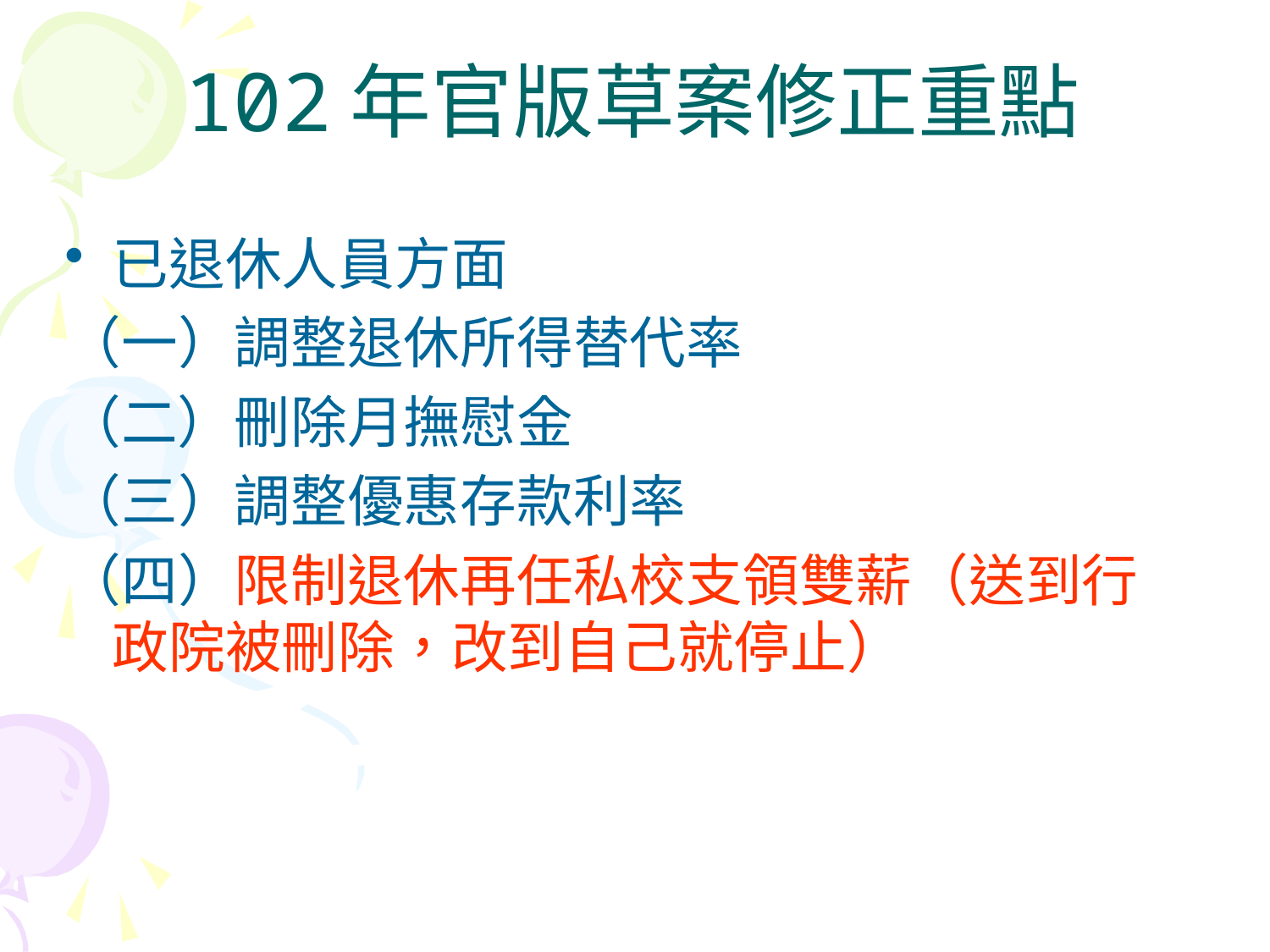

102年官版草案修正重點
已退休人員方面
（一）調整退休所得替代率
（二）刪除月撫慰金
（三）調整優惠存款利率
（四）限制退休再任私校支領雙薪（送到行政院被刪除，改到自己就停止）